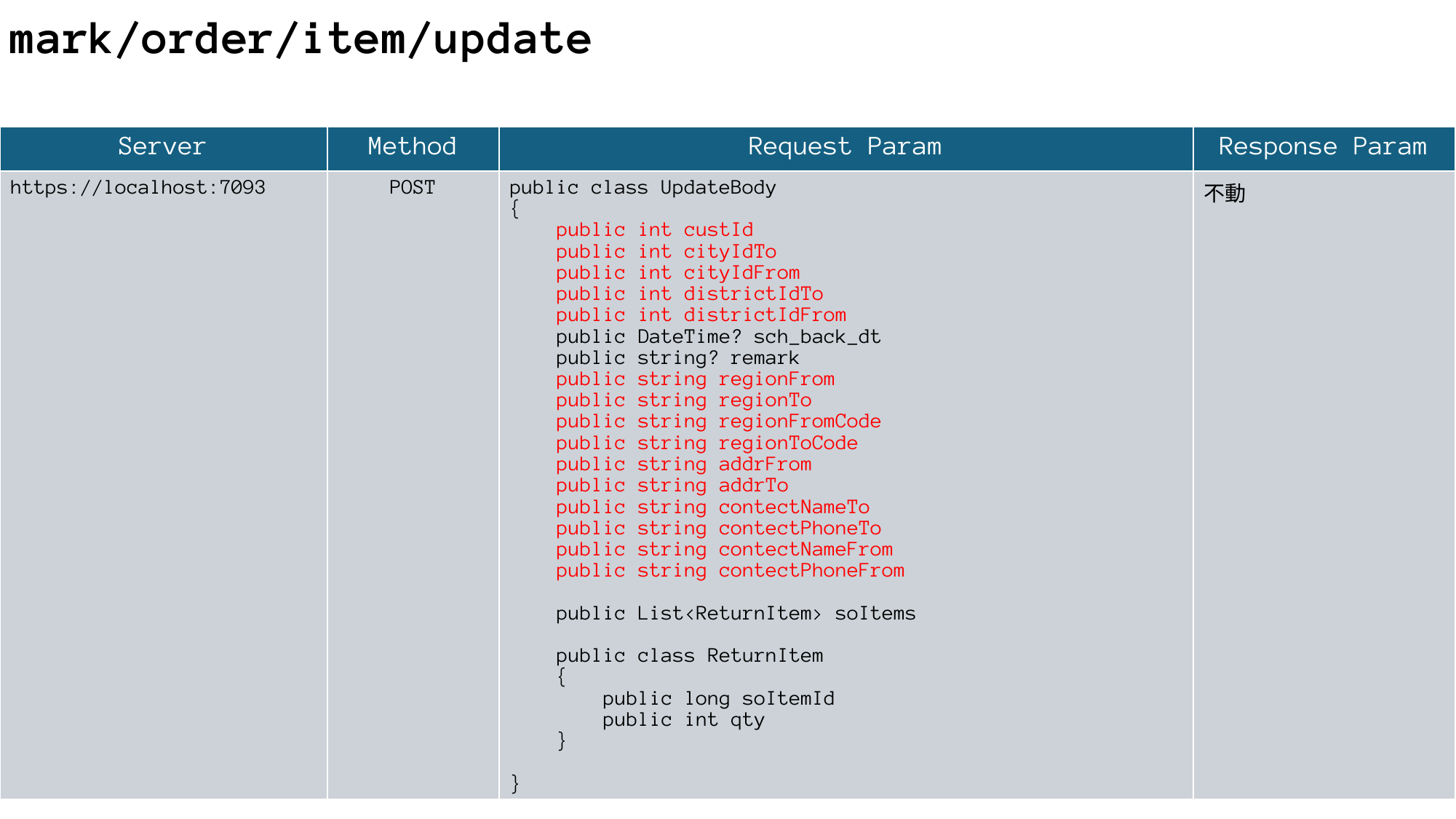

mark/order/item/update
| Server | Method | Request Param | Response Param |
| --- | --- | --- | --- |
| https://localhost:7093 | POST | public class UpdateBody { public int custId public int cityIdTo public int cityIdFrom public int districtIdTo public int districtIdFrom public DateTime? sch\_back\_dt public string? remark public string regionFrom public string regionTo public string regionFromCode public string regionToCode public string addrFrom public string addrTo public string contectNameTo public string contectPhoneTo public string contectNameFrom public string contectPhoneFrom public List<ReturnItem> soItems public class ReturnItem { public long soItemId public int qty } } | 不動 |